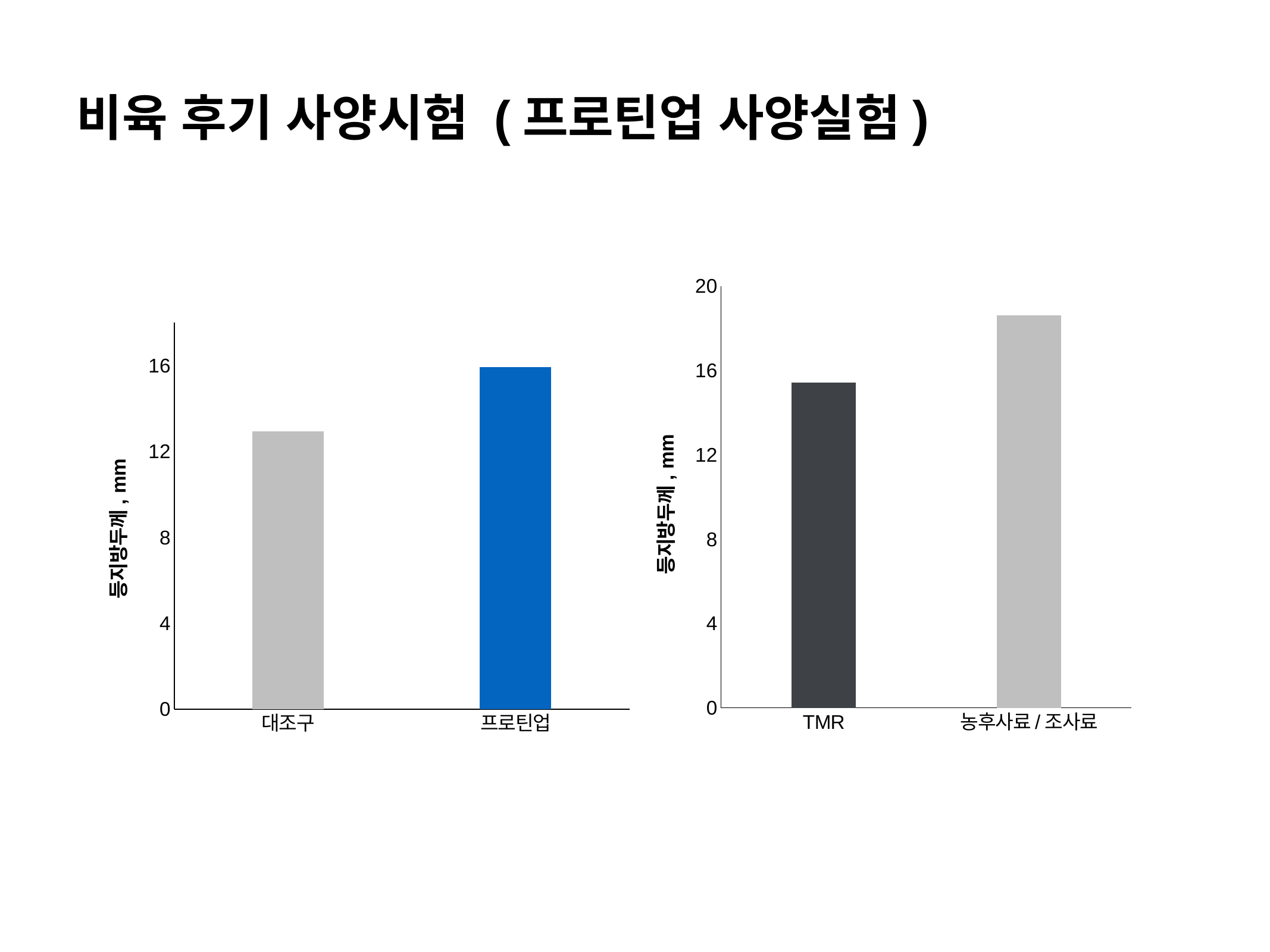

비육 후기 사양시험 (프로틴업 사양실험)

### Chart

| Category | backfat |
|---|---|
| TMR | 15.43661971830986 |
| 농후사료/조사료 | 18.615384615384617 |

### Chart

| Category | backfat |
|---|---|
| 대조구 | 12.942528735632184 |
| 프로틴업 | 15.928571428571429 |